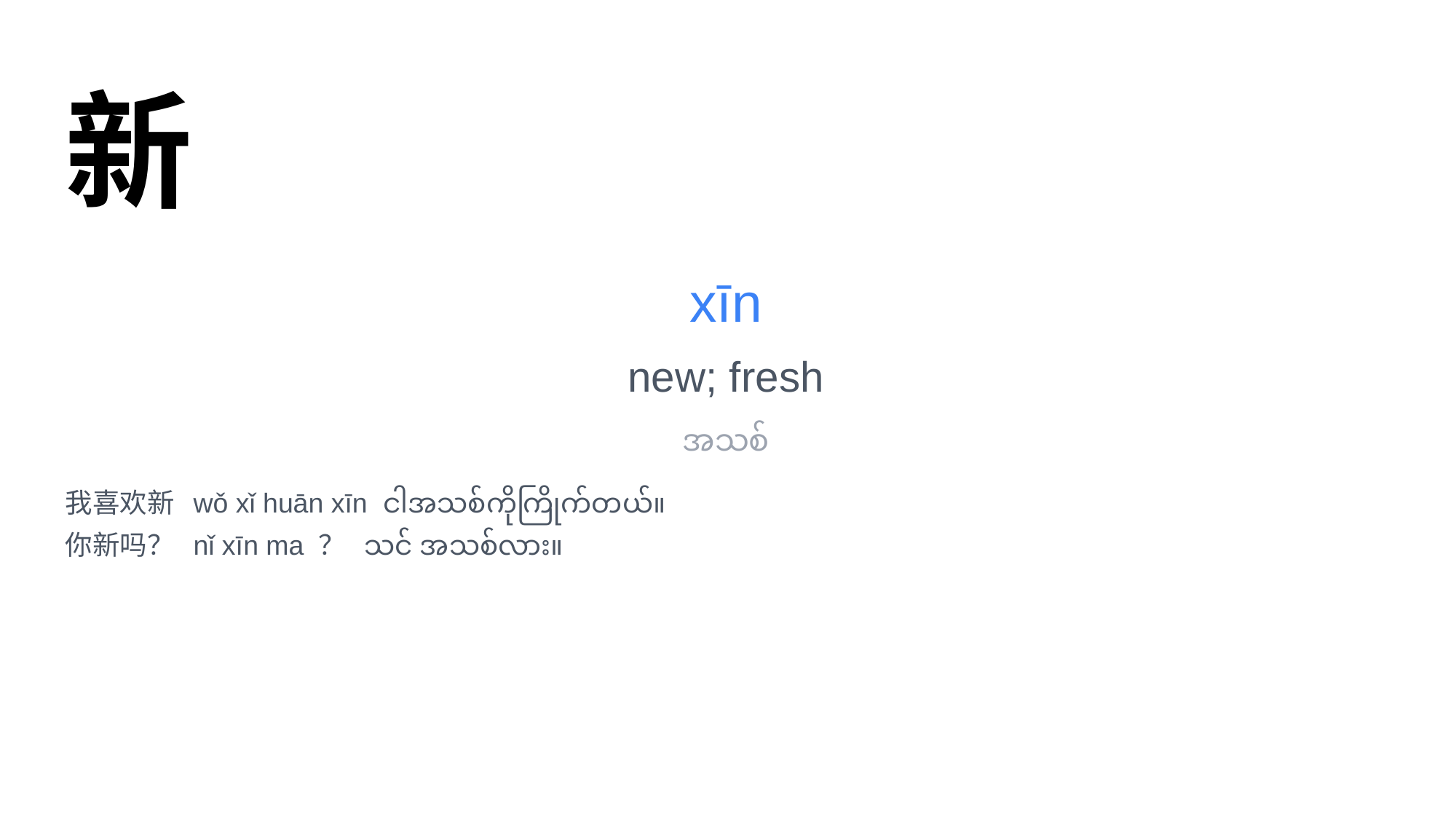

新
xīn
new; fresh
အသစ်
我喜欢新  wǒ xǐ huān xīn  ငါအသစ်ကိုကြိုက်တယ်။
你新吗？  nǐ xīn ma ？  သင် အသစ်လား။